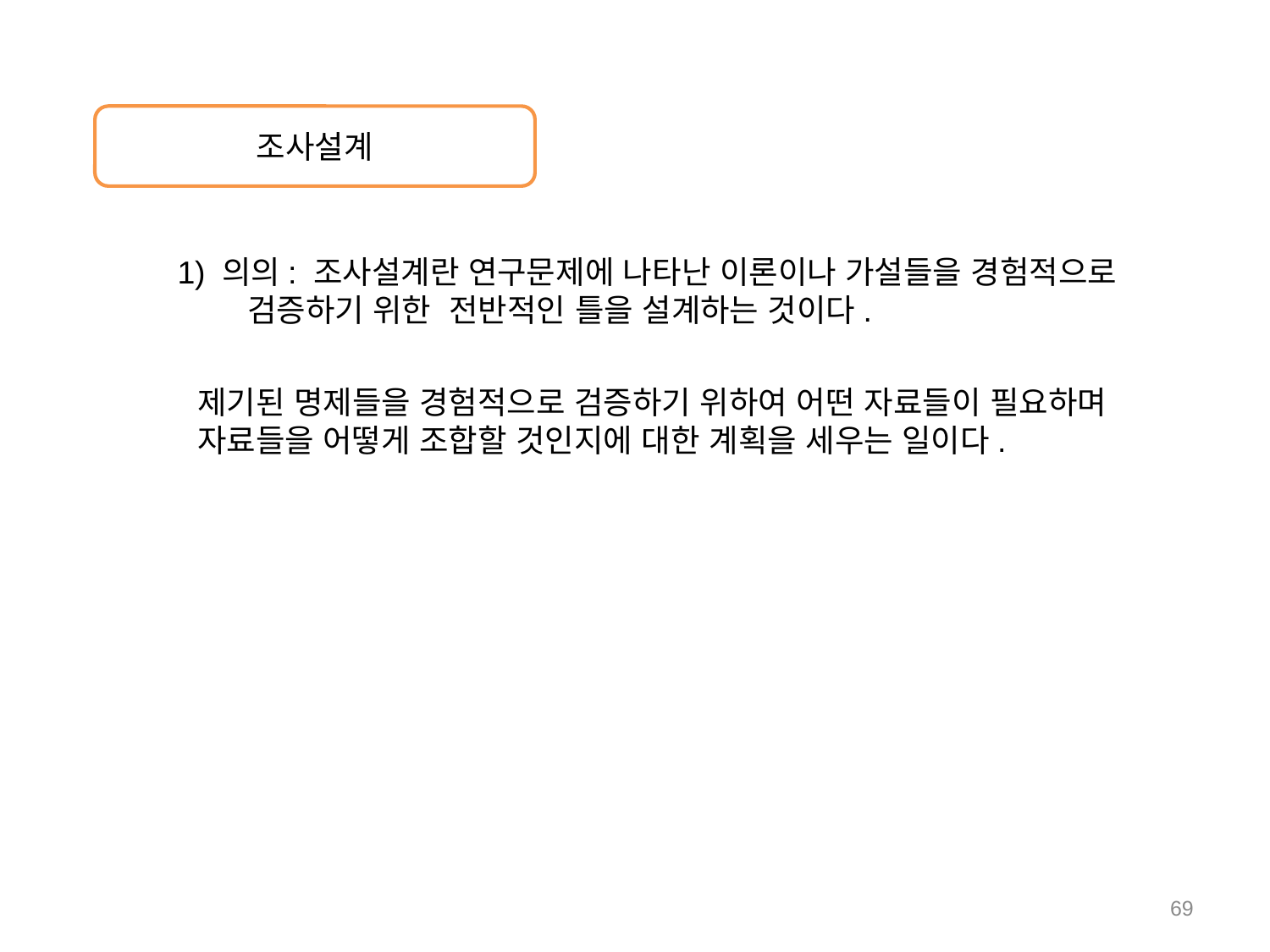

조사설계
1) 의의: 조사설계란 연구문제에 나타난 이론이나 가설들을 경험적으로
       검증하기 위한  전반적인 틀을 설계하는 것이다.
제기된 명제들을 경험적으로 검증하기 위하여 어떤 자료들이 필요하며
자료들을 어떻게 조합할 것인지에 대한 계획을 세우는 일이다.
69